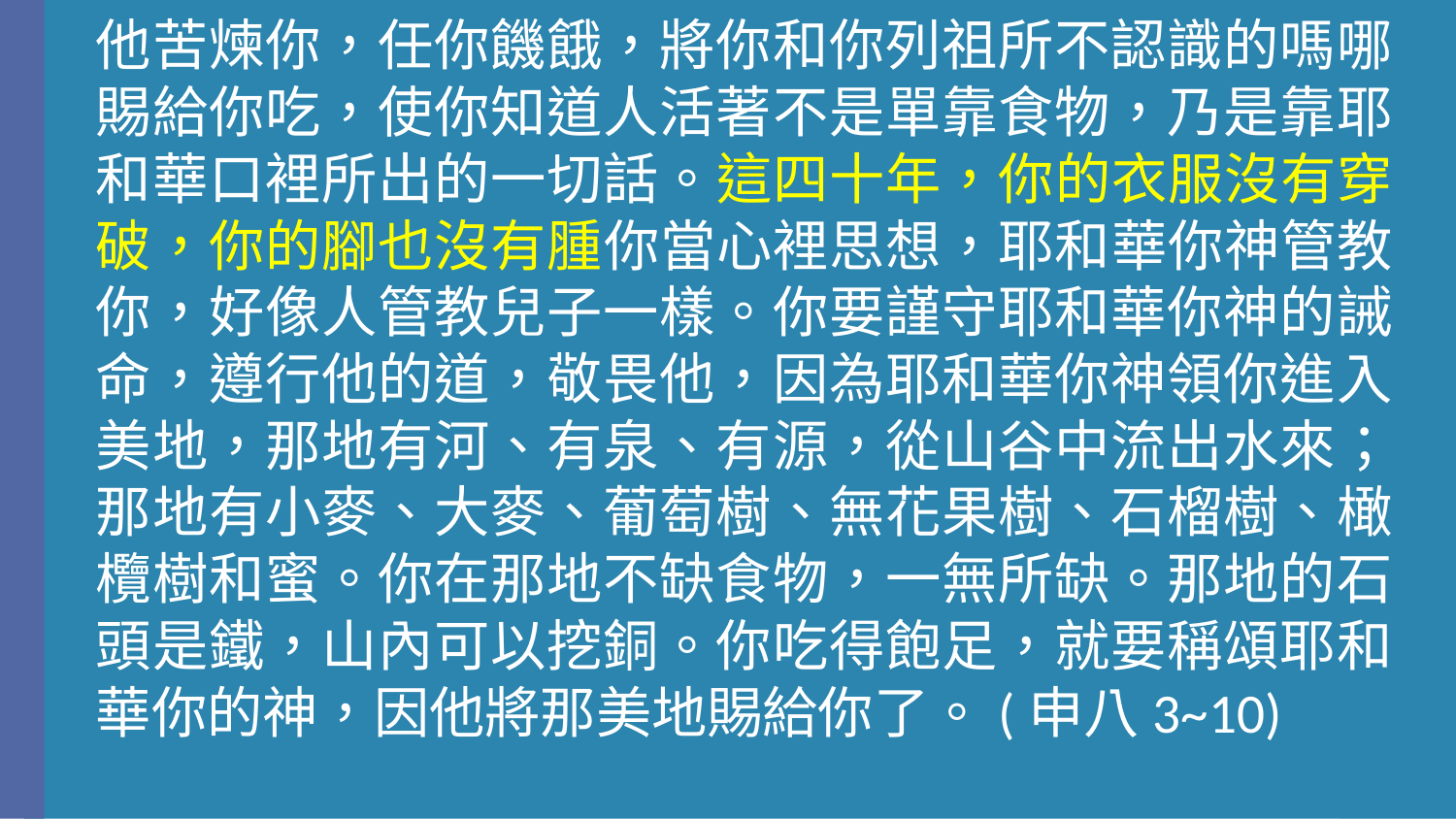

他苦煉你，任你饑餓，將你和你列祖所不認識的嗎哪賜給你吃，使你知道人活著不是單靠食物，乃是靠耶和華口裡所出的一切話。這四十年，你的衣服沒有穿破，你的腳也沒有腫你當心裡思想，耶和華你神管教你，好像人管教兒子一樣。你要謹守耶和華你神的誡命，遵行他的道，敬畏他，因為耶和華你神領你進入美地，那地有河、有泉、有源，從山谷中流出水來；那地有小麥、大麥、葡萄樹、無花果樹、石榴樹、橄欖樹和蜜。你在那地不缺食物，一無所缺。那地的石頭是鐵，山內可以挖銅。你吃得飽足，就要稱頌耶和華你的神，因他將那美地賜給你了。(申八3~10)